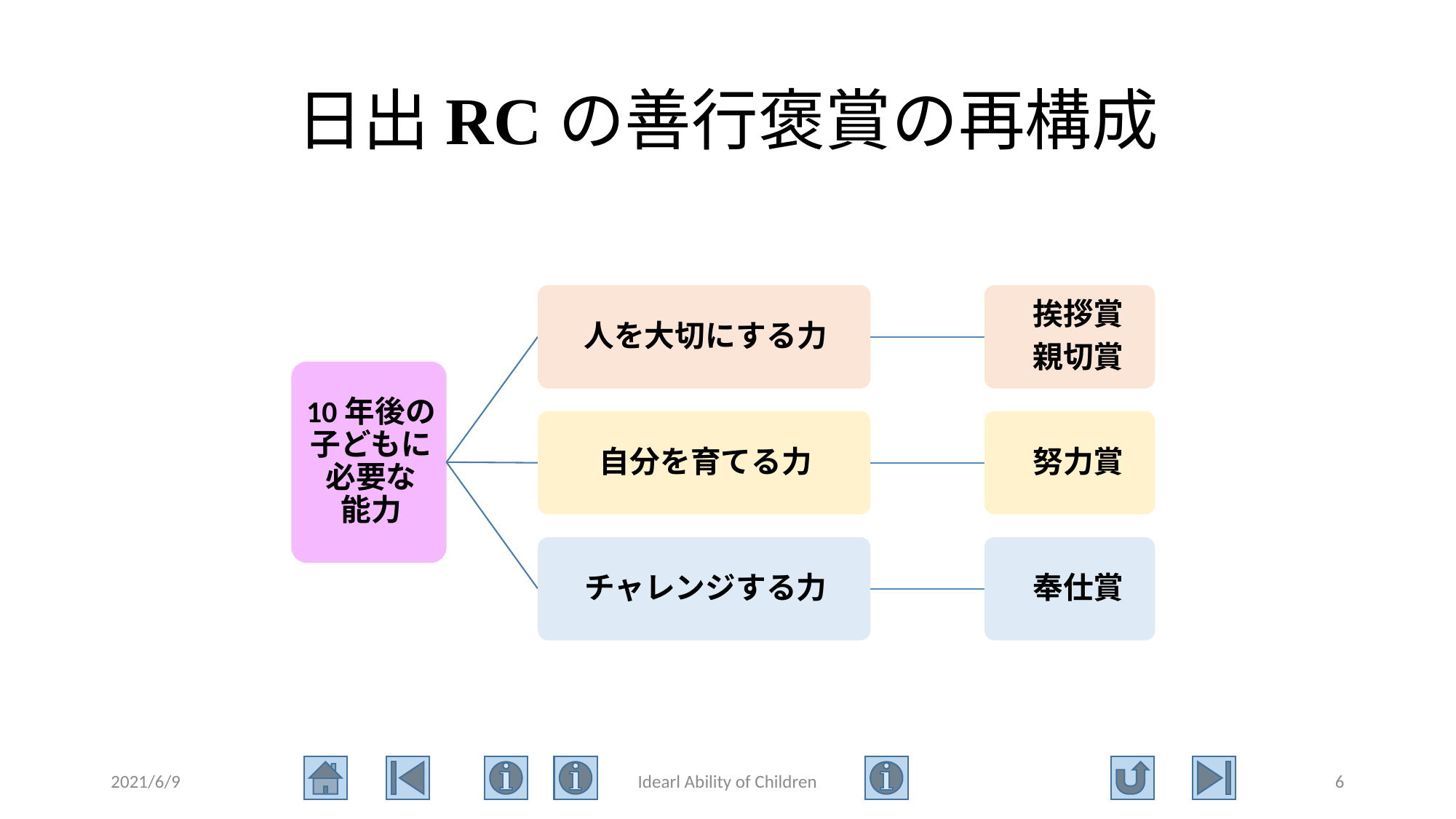

# 日出RCの善行褒賞の再構成
10年後の
子どもに
必要な
能力

人を大切にする力

 挨拶賞
 親切賞

自分を育てる力

 努力賞

チャレンジする力

 奉仕賞
2021/6/9
Idearl Ability of Children
6